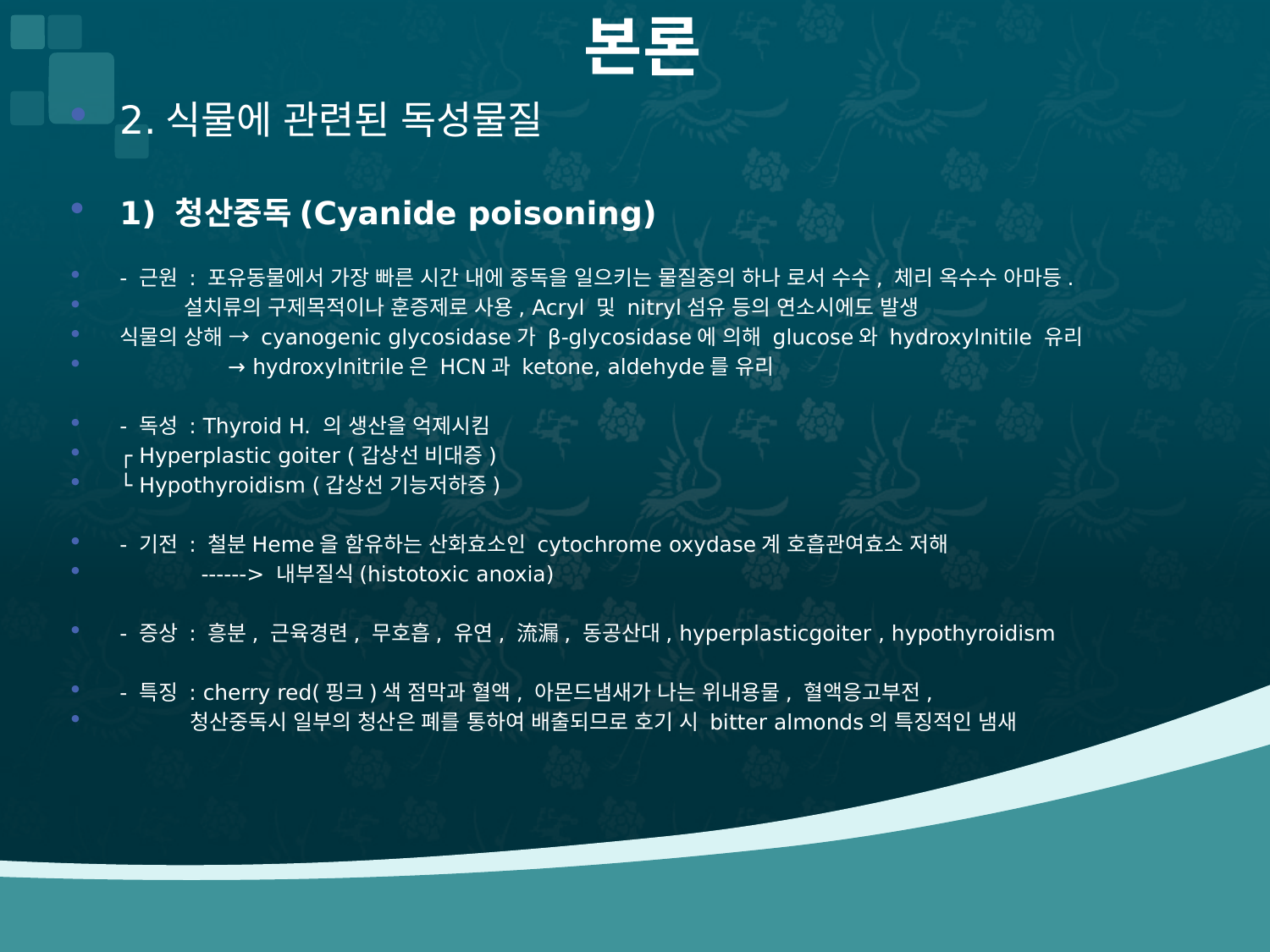

# 본론
2.식물에 관련된 독성물질

1) 청산중독(Cyanide poisoning)

- 근원 : 포유동물에서 가장 빠른 시간 내에 중독을 일으키는 물질중의 하나 로서 수수, 체리 옥수수 아마등.
          설치류의 구제목적이나 훈증제로 사용, Acryl 및 nitryl섬유 등의 연소시에도 발생
식물의 상해 → cyanogenic glycosidase가 β-glycosidase에 의해 glucose와 hydroxylnitile 유리
                → hydroxylnitrile은 HCN과 ketone, aldehyde를 유리

- 독성 : Thyroid H. 의 생산을 억제시킴
┌ Hyperplastic goiter (갑상선 비대증)
└ Hypothyroidism (갑상선 기능저하증)

- 기전 : 철분Heme을 함유하는 산화효소인 cytochrome oxydase계 호흡관여효소 저해
            ------> 내부질식(histotoxic anoxia)

- 증상 : 흥분, 근육경련, 무호흡, 유연, 流漏, 동공산대, hyperplasticgoiter , hypothyroidism

- 특징 : cherry red(핑크)색 점막과 혈액, 아몬드냄새가 나는 위내용물, 혈액응고부전,
           청산중독시 일부의 청산은 폐를 통하여 배출되므로 호기 시 bitter almonds의 특징적인 냄새